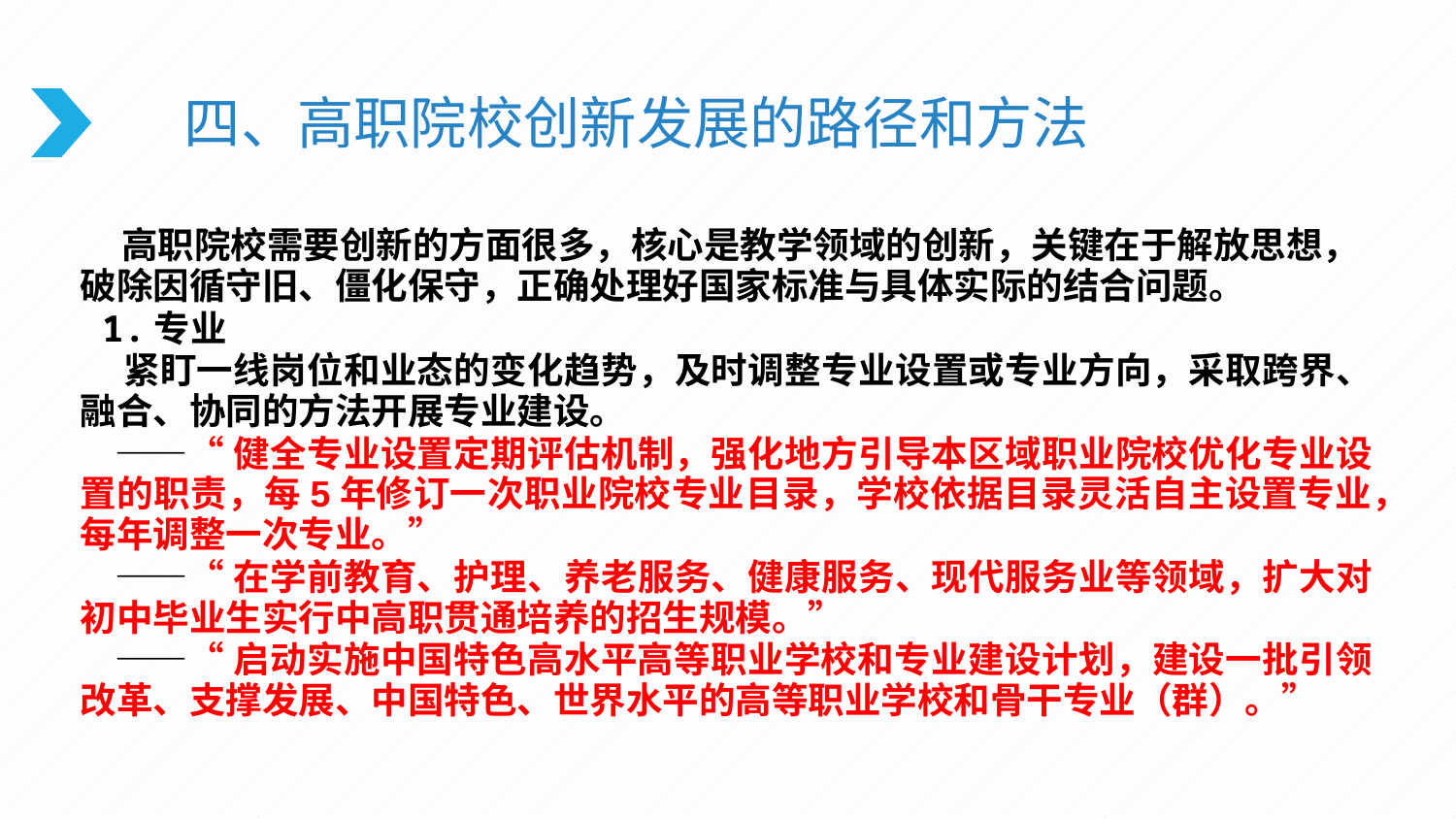

# 四、高职院校创新发展的路径和方法
    高职院校需要创新的方面很多，核心是教学领域的创新，关键在于解放思想，破除因循守旧、僵化保守，正确处理好国家标准与具体实际的结合问题。
 1.专业
    紧盯一线岗位和业态的变化趋势，及时调整专业设置或专业方向，采取跨界、融合、协同的方法开展专业建设。
    ——“健全专业设置定期评估机制，强化地方引导本区域职业院校优化专业设置的职责，每5年修订一次职业院校专业目录，学校依据目录灵活自主设置专业，每年调整一次专业。”
    ——“在学前教育、护理、养老服务、健康服务、现代服务业等领域，扩大对初中毕业生实行中高职贯通培养的招生规模。”
    ——“启动实施中国特色高水平高等职业学校和专业建设计划，建设一批引领改革、支撑发展、中国特色、世界水平的高等职业学校和骨干专业（群）。”